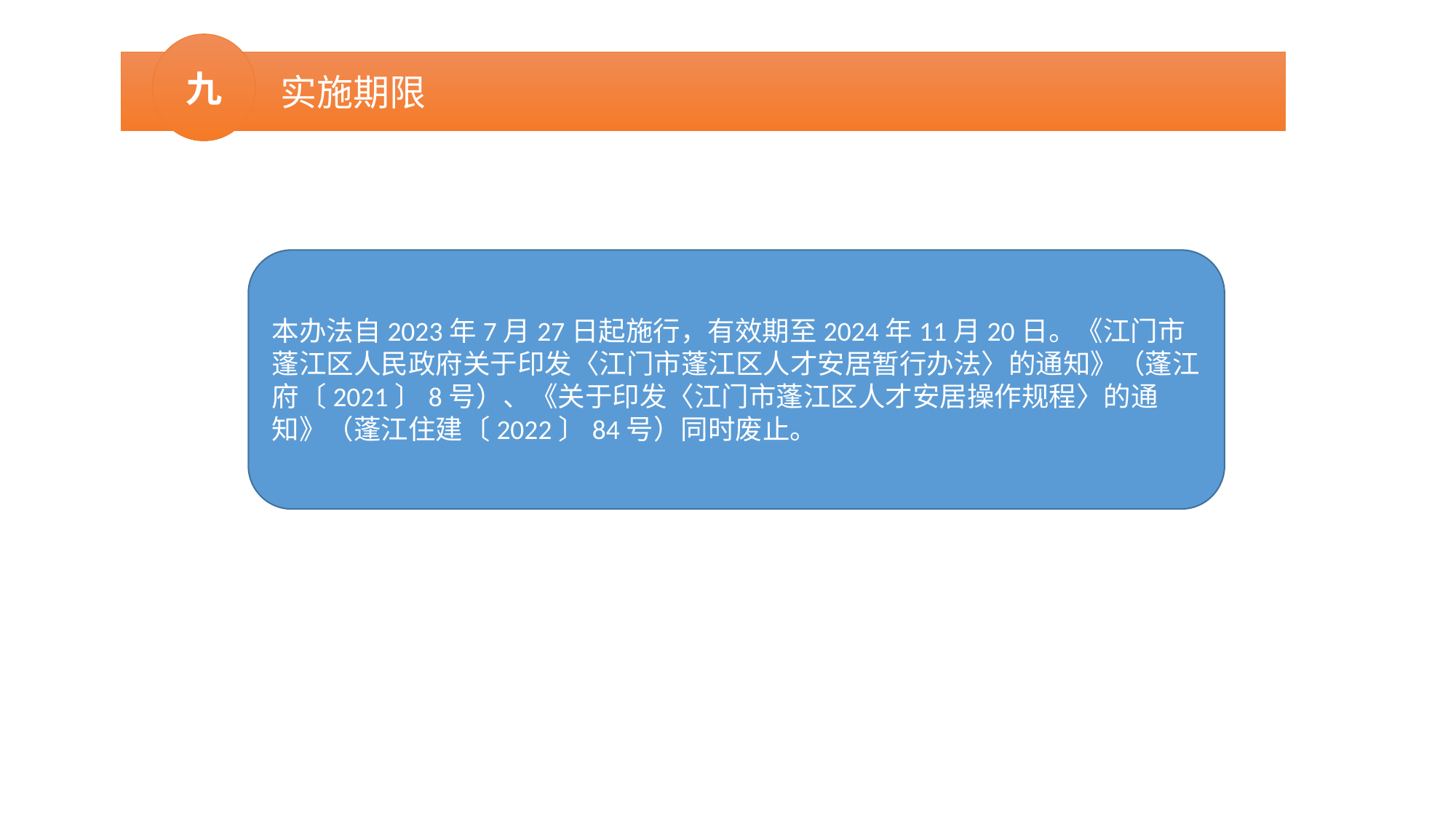

九
                       实施期限

本办法自2023年7月27日起施行，有效期至2024年11月20日。《江门市蓬江区人民政府关于印发〈江门市蓬江区人才安居暂行办法〉的通知》（蓬江府〔2021〕8号）、《关于印发〈江门市蓬江区人才安居操作规程〉的通知》（蓬江住建〔2022〕84号）同时废止。